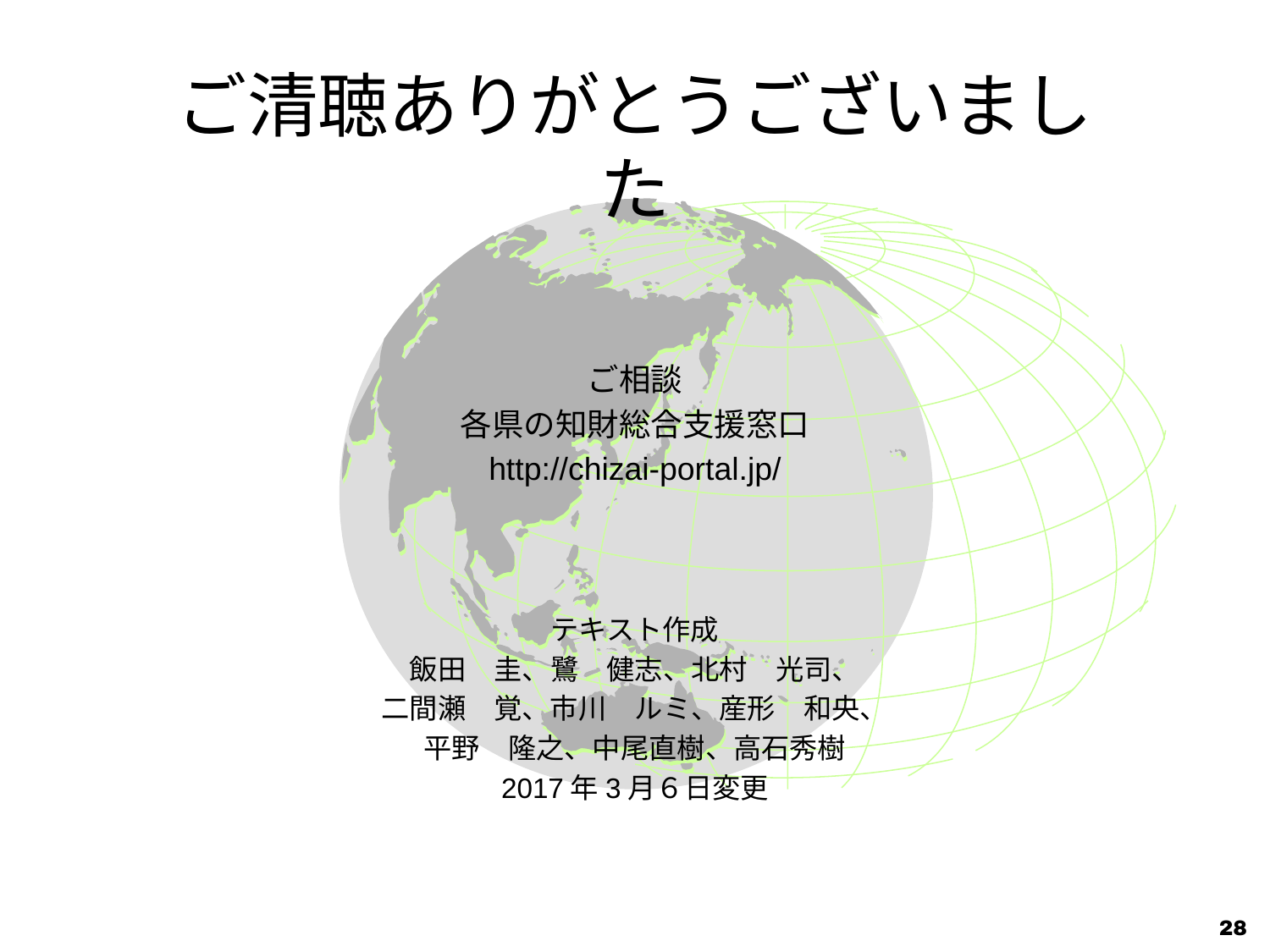

# ご清聴ありがとうございました
ご相談
各県の知財総合支援窓口
http://chizai-portal.jp/

テキスト作成
飯田　圭、鷺　健志、北村　光司、
二間瀬　覚、市川　ルミ、産形　和央、
平野　隆之、中尾直樹、高石秀樹
2017年3月６日変更
28